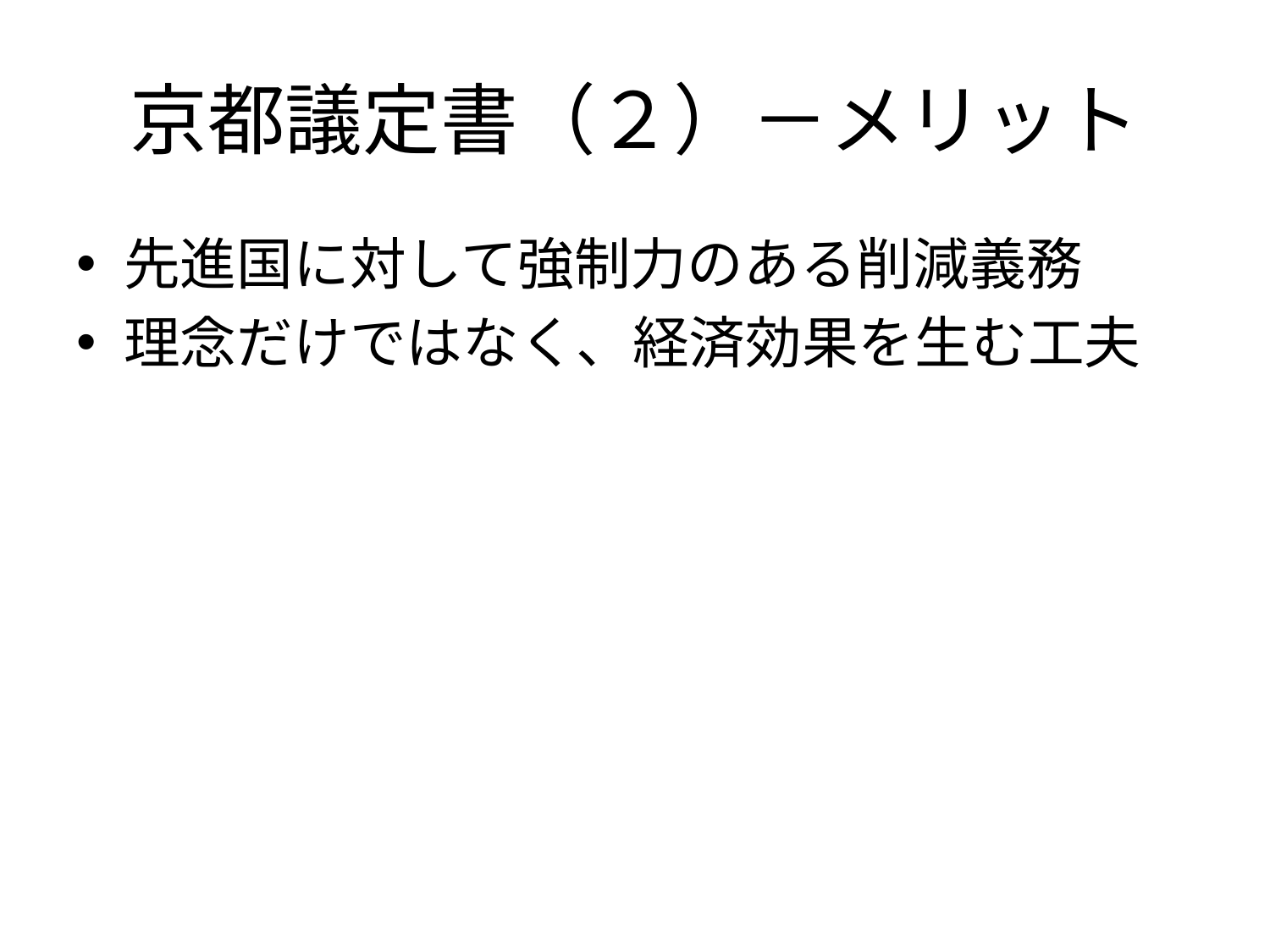

# 京都議定書（２）－メリット
先進国に対して強制力のある削減義務
理念だけではなく、経済効果を生む工夫